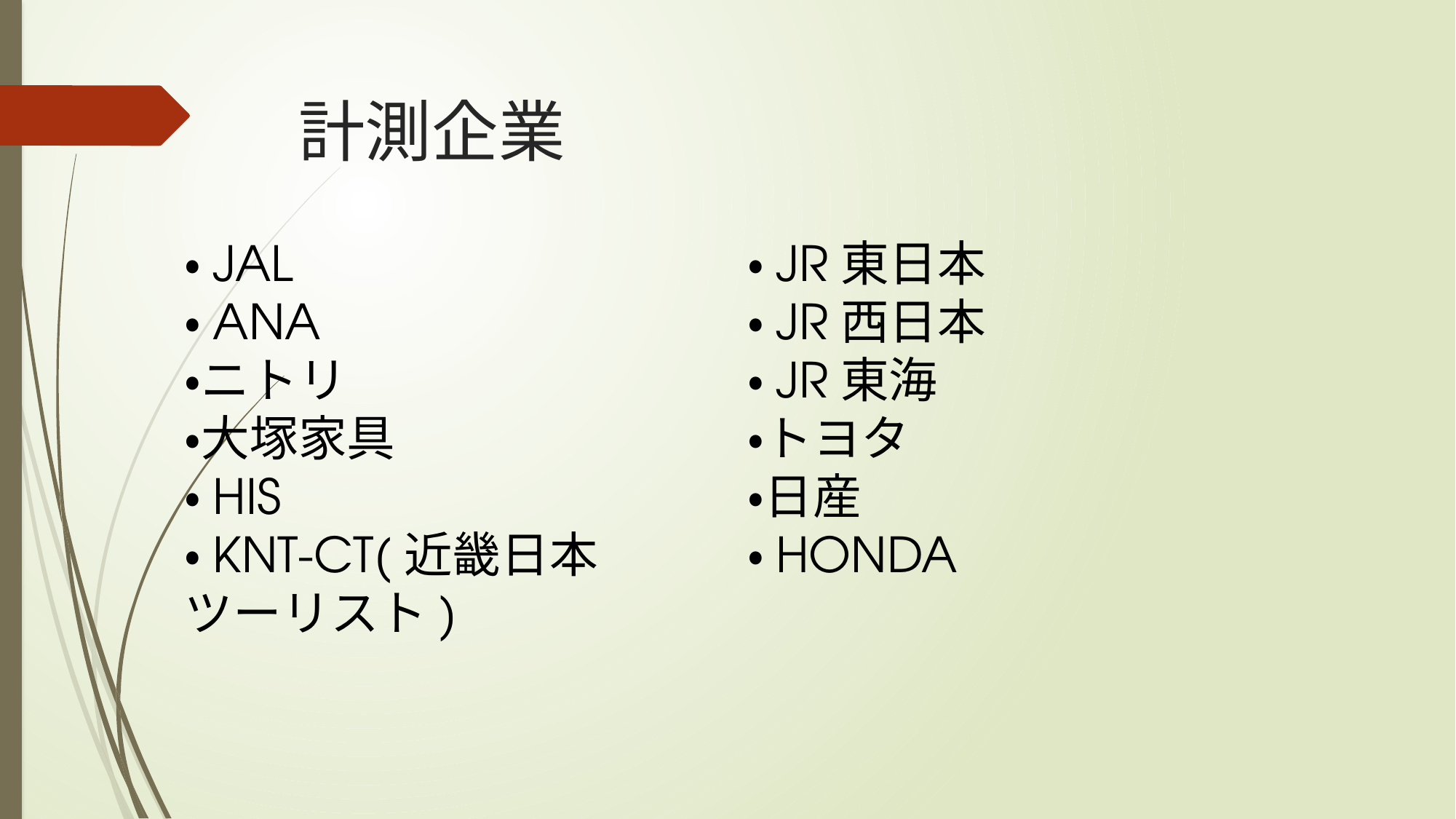

# 計測企業
・JAL
・ANA
・ニトリ
・大塚家具
・HIS
・KNT-CT(近畿日本ツーリスト)
・JR東日本
・JR西日本
・JR東海
・トヨタ
・日産
・HONDA